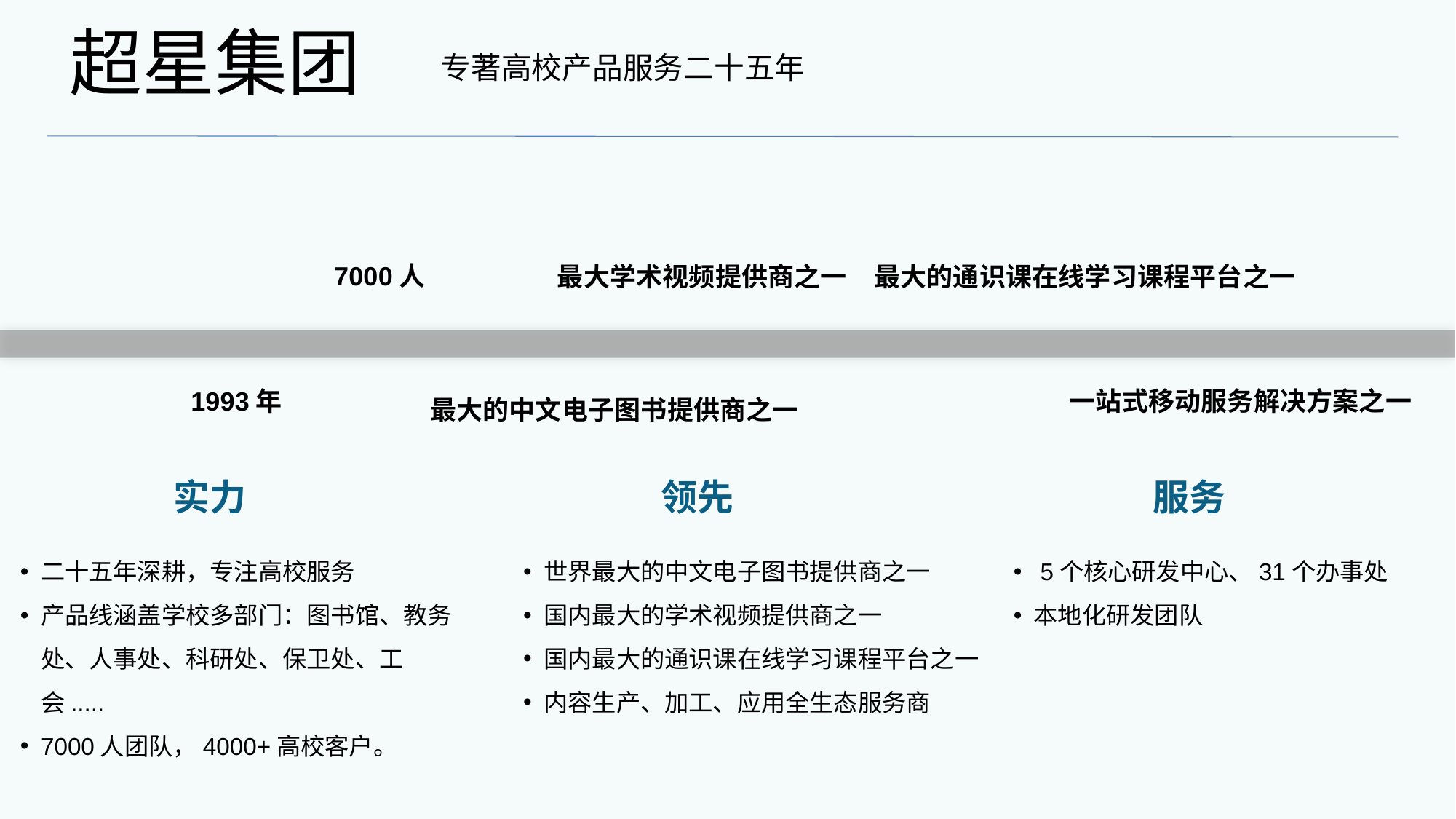

超星集团
专著高校产品服务二十五年
7000人
最大学术视频提供商之一
最大的通识课在线学习课程平台之一

1993年
一站式移动服务解决方案之一
最大的中文电子图书提供商之一
实力
领先
服务
二十五年深耕，专注高校服务
产品线涵盖学校多部门：图书馆、教务处、人事处、科研处、保卫处、工会.....
7000人团队，4000+高校客户。
5个核心研发中心、31个办事处
本地化研发团队
世界最大的中文电子图书提供商之一
国内最大的学术视频提供商之一
国内最大的通识课在线学习课程平台之一
内容生产、加工、应用全生态服务商